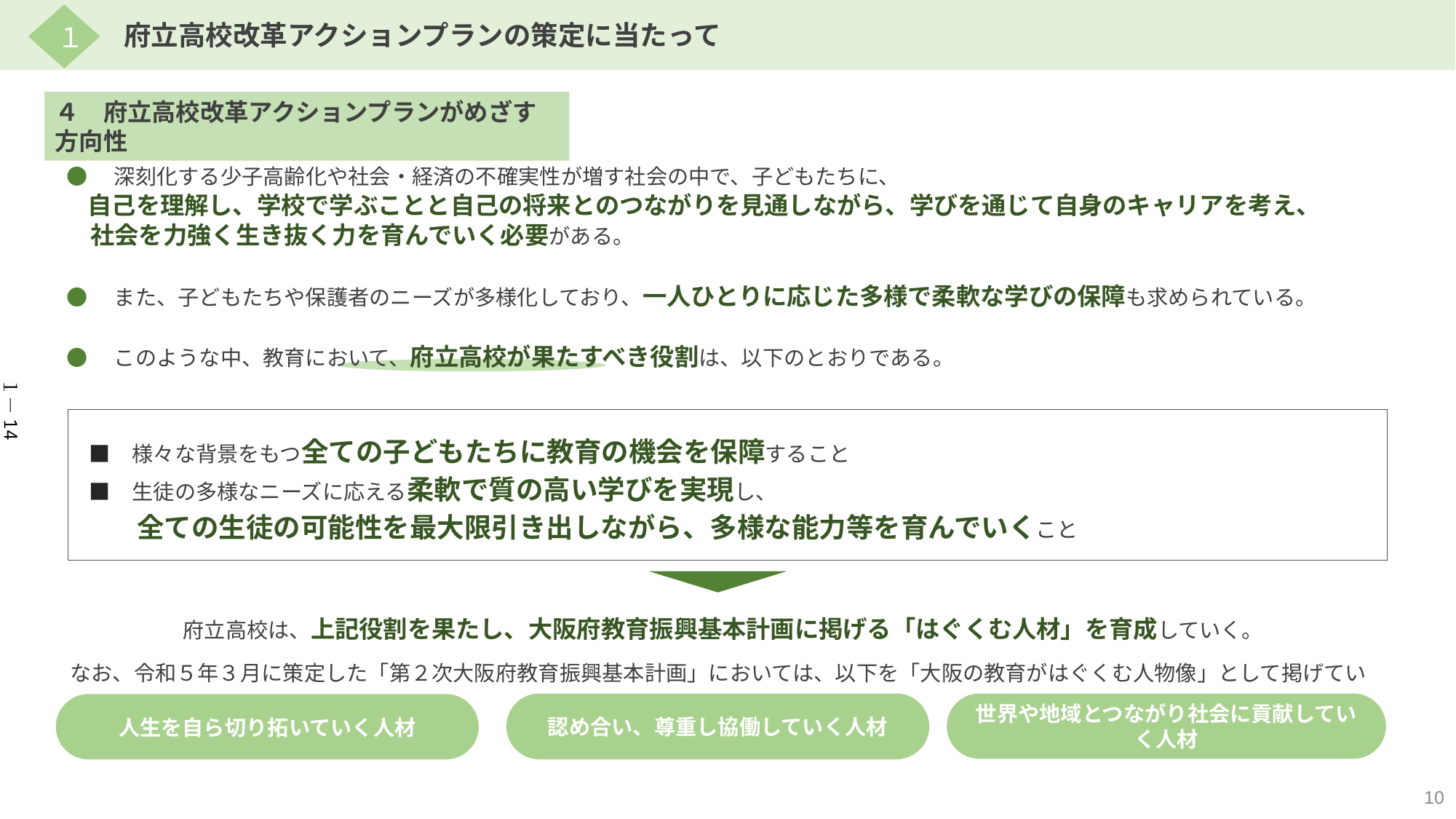

１
府立高校改革アクションプランの策定に当たって
４　府立高校改革アクションプランがめざす方向性
●　深刻化する少子高齢化や社会・経済の不確実性が増す社会の中で、子どもたちに、
　自己を理解し、学校で学ぶことと自己の将来とのつながりを見通しながら、学びを通じて自身のキャリアを考え、
　社会を力強く生き抜く力を育んでいく必要がある。

●　また、子どもたちや保護者のニーズが多様化しており、一人ひとりに応じた多様で柔軟な学びの保障も求められている。

●　このような中、教育において、府立高校が果たすべき役割は、以下のとおりである。

１－14
　■　様々な背景をもつ全ての子どもたちに教育の機会を保障すること
　■　生徒の多様なニーズに応える柔軟で質の高い学びを実現し、
　　　 全ての生徒の可能性を最大限引き出しながら、多様な能力等を育んでいくこと

 府立高校は、上記役割を果たし、大阪府教育振興基本計画に掲げる「はぐくむ人材」を育成していく。
なお、令和５年３月に策定した「第２次大阪府教育振興基本計画」においては、以下を「大阪の教育がはぐくむ人物像」として掲げている。

認め合い、尊重し協働していく人材
世界や地域とつながり社会に貢献していく人材
人生を自ら切り拓いていく人材
10